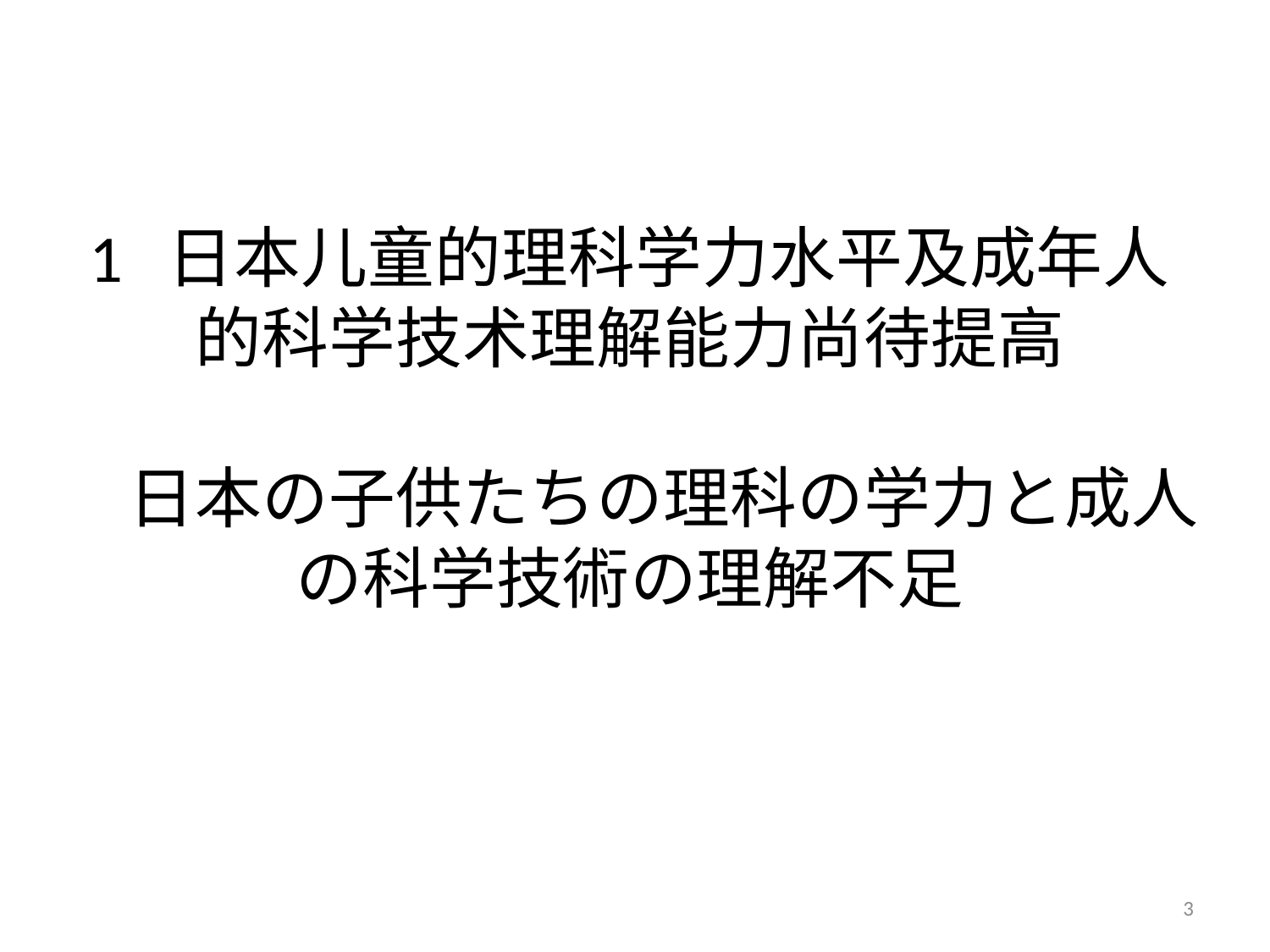

# 1  日本儿童的理科学力水平及成年人的科学技术理解能力尚待提高 　日本の子供たちの理科の学力と成人の科学技術の理解不足
3